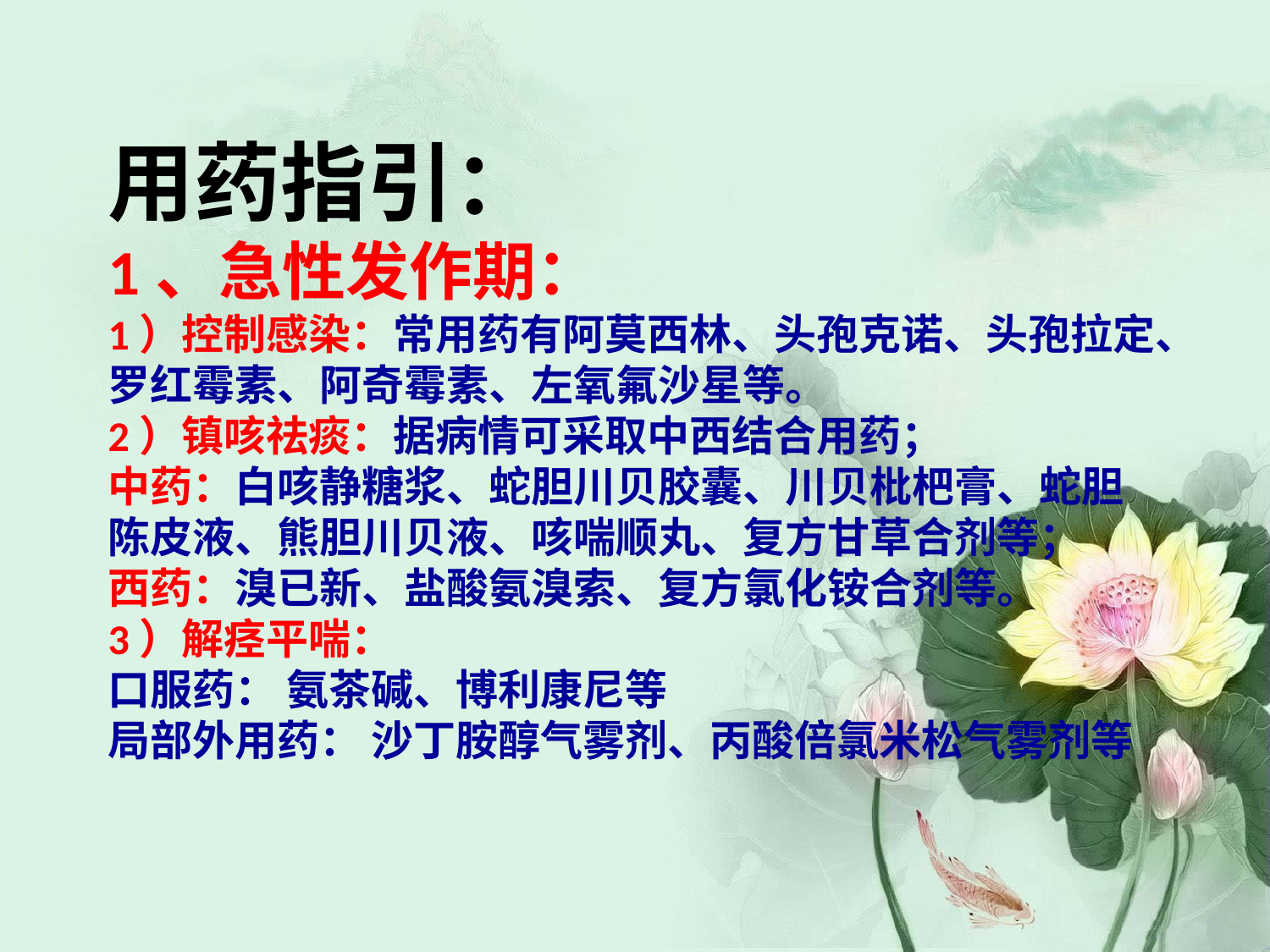

# 用药指引： 1、急性发作期： 1）控制感染：常用药有阿莫西林、头孢克诺、头孢拉定、罗红霉素、阿奇霉素、左氧氟沙星等。 2）镇咳祛痰：据病情可采取中西结合用药； 中药：白咳静糖浆、蛇胆川贝胶囊、川贝枇杷膏、蛇胆陈皮液、熊胆川贝液、咳喘顺丸、复方甘草合剂等； 西药：溴已新、盐酸氨溴索、复方氯化铵合剂等。 3）解痉平喘： 口服药： 氨茶碱、博利康尼等 局部外用药： 沙丁胺醇气雾剂、丙酸倍氯米松气雾剂等